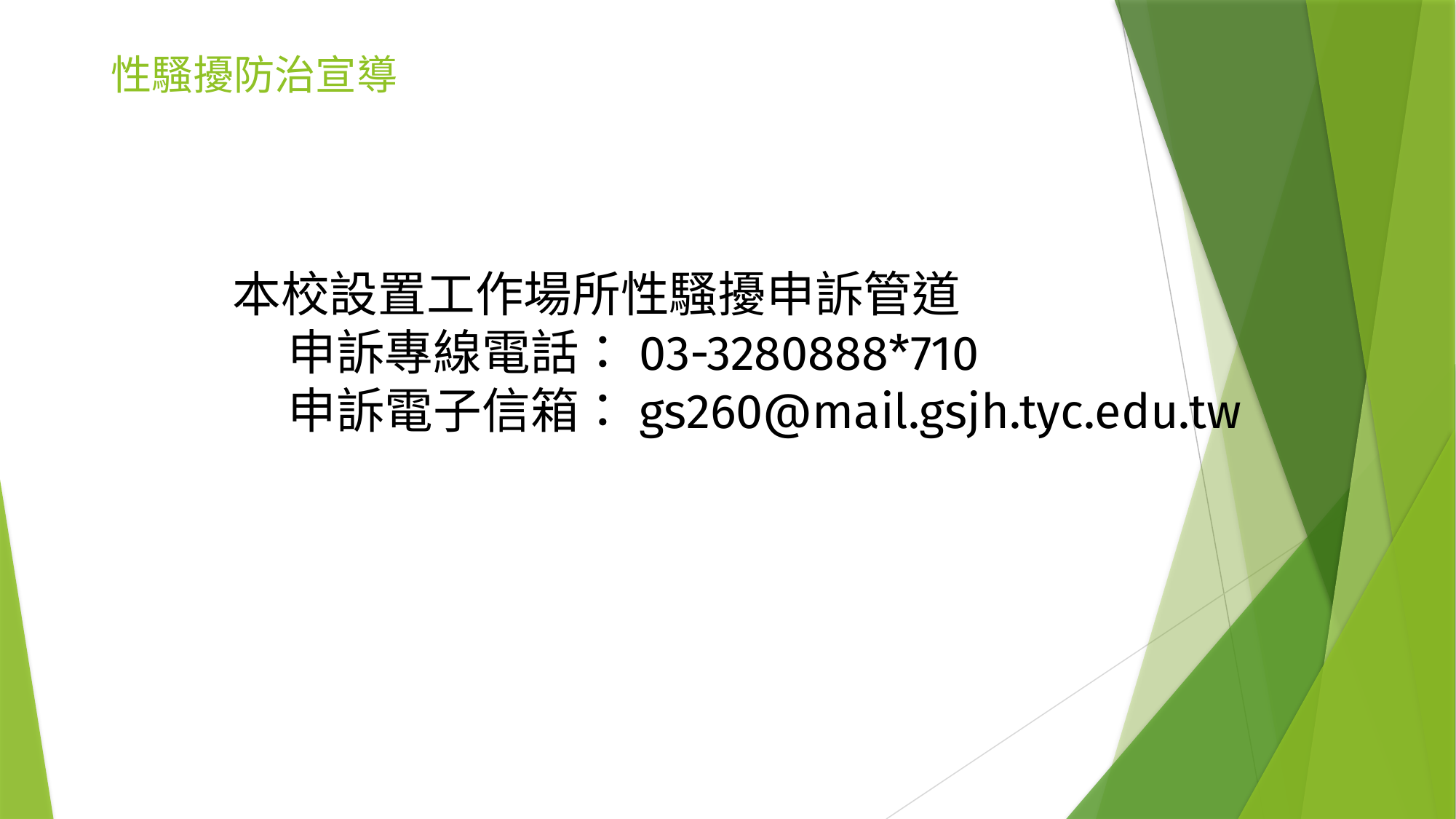

# 性騷擾防治宣導
本校設置工作場所性騷擾申訴管道
    申訴專線電話：03-3280888*710
    申訴電子信箱：gs260@mail.gsjh.tyc.edu.tw